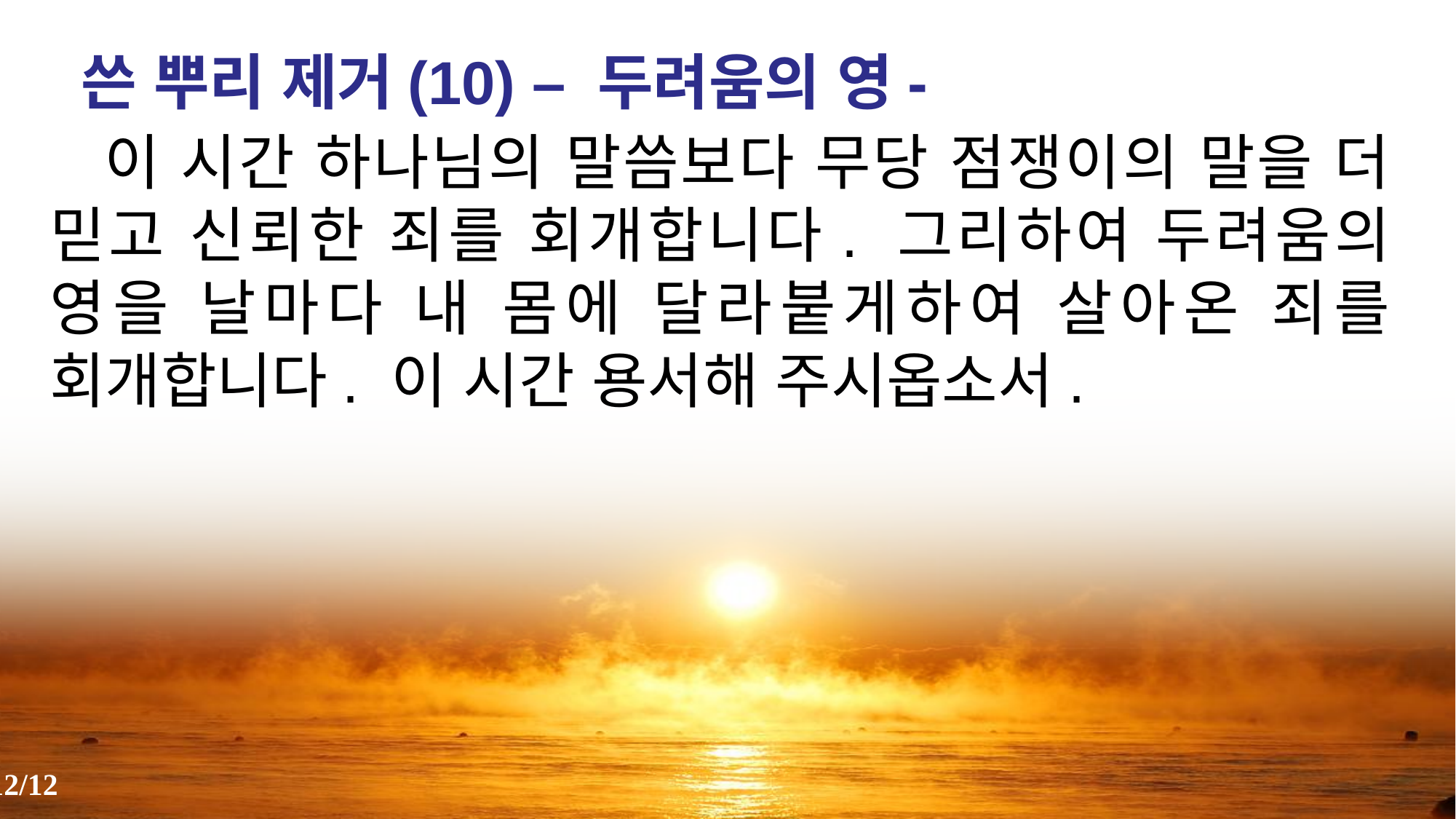

쓴 뿌리 제거(10) – 두려움의 영-
  이 시간 하나님의 말씀보다 무당 점쟁이의 말을 더 믿고 신뢰한 죄를 회개합니다. 그리하여 두려움의 영을 날마다 내 몸에 달라붙게하여 살아온 죄를 회개합니다. 이 시간 용서해 주시옵소서.